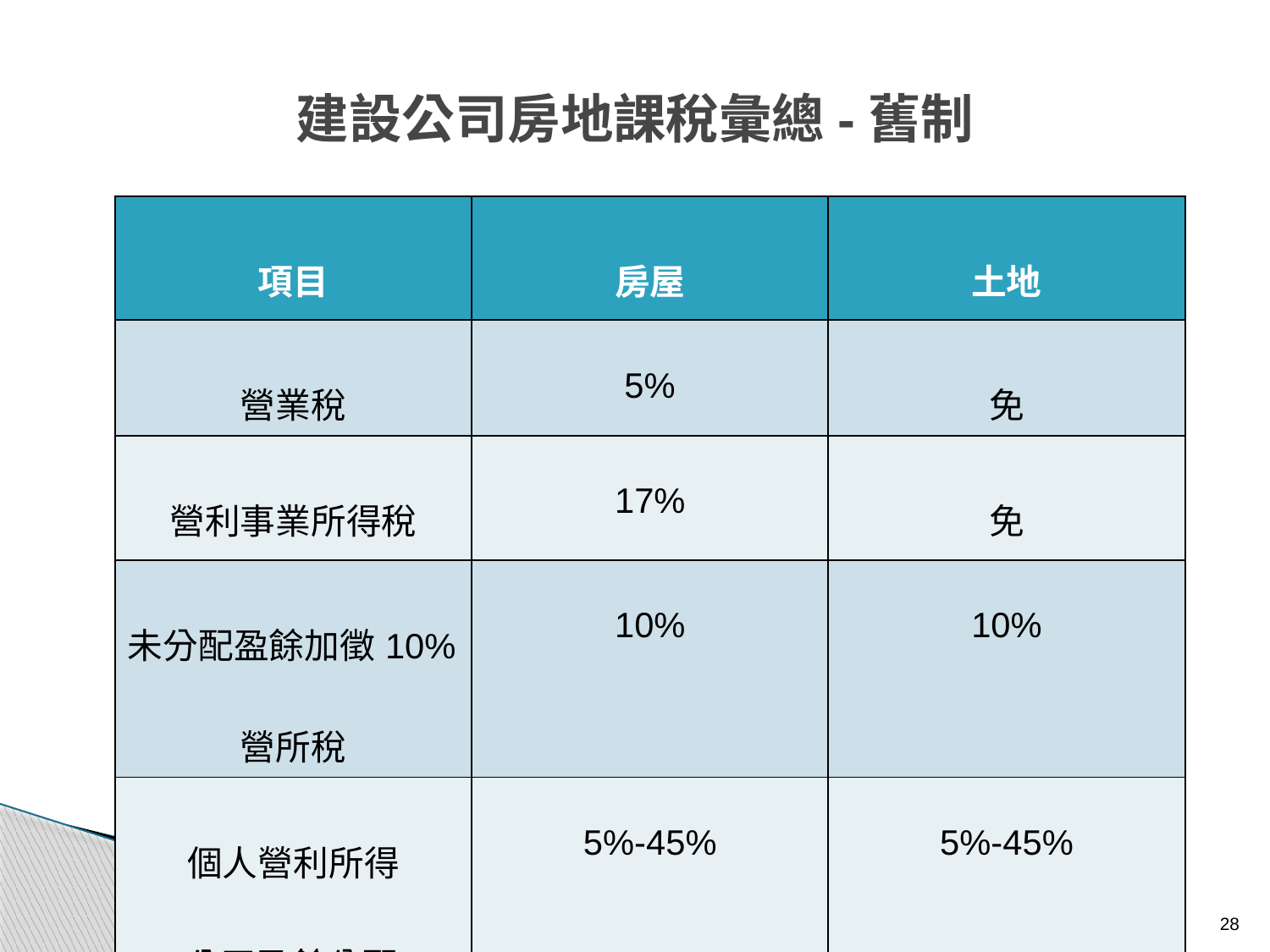

# 建設公司房地課稅彙總-舊制
| 項目 | 房屋 | 土地 |
| --- | --- | --- |
| 營業稅 | 5% | 免 |
| 營利事業所得稅 | 17% | 免 |
| 未分配盈餘加徵10%營所稅 | 10% | 10% |
| 個人營利所得 (公司盈餘分配) | 5%-45% | 5%-45% |
28